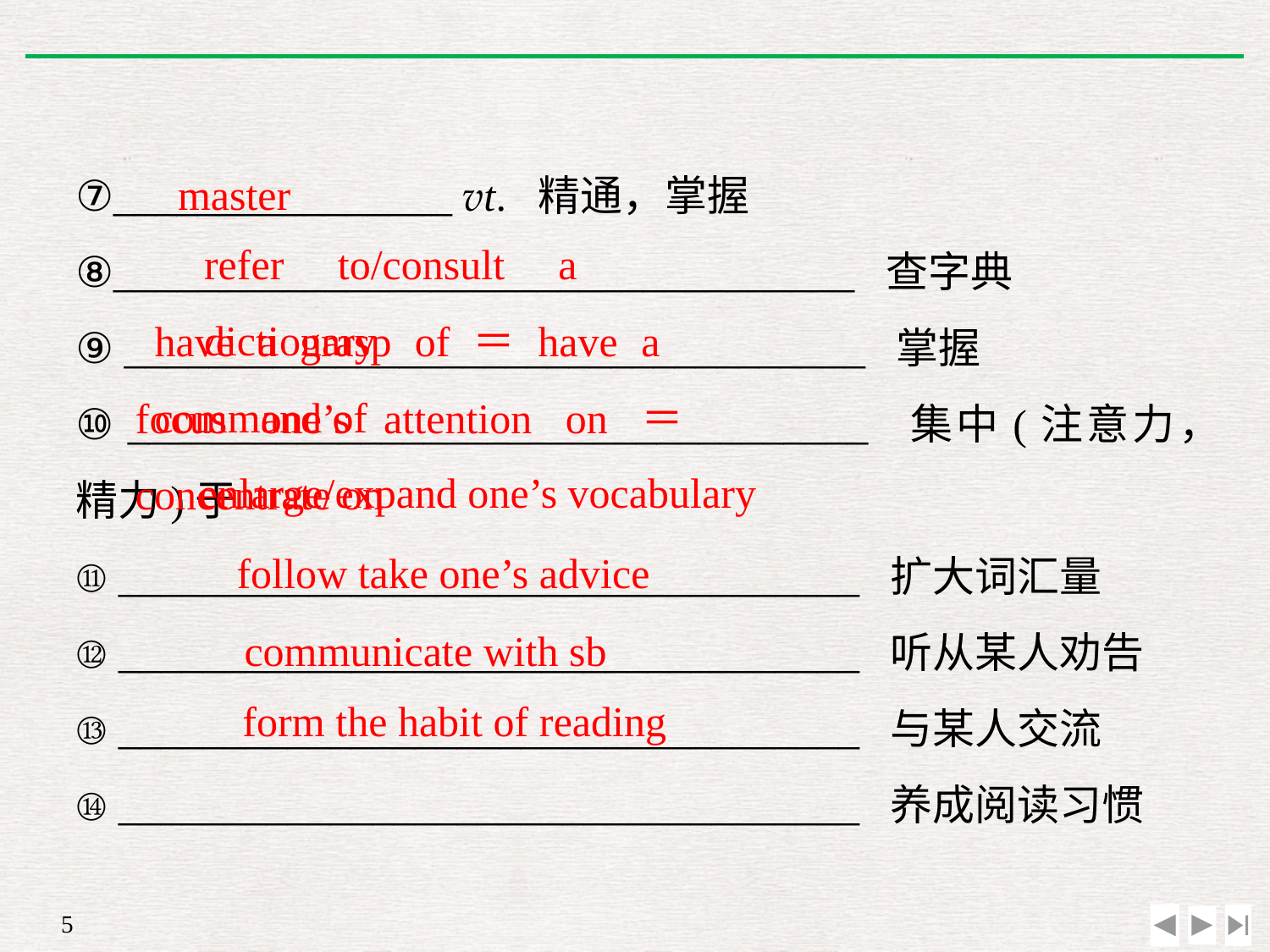

master
⑦________________ vt.  精通，掌握
⑧___________________________________  查字典
⑨ ___________________________________  掌握
⑩ ___________________________________  集中(注意力，精力)于
⑪ ___________________________________  扩大词汇量
⑫ ___________________________________  听从某人劝告
⑬ ___________________________________  与某人交流
⑭ ___________________________________  养成阅读习惯
refer to/consult a dictionary
have a grasp of＝have a command of
focus one’s attention on＝concentrate on
enlarge/expand one’s vocabulary
follow take one’s advice
communicate with sb
form the habit of reading